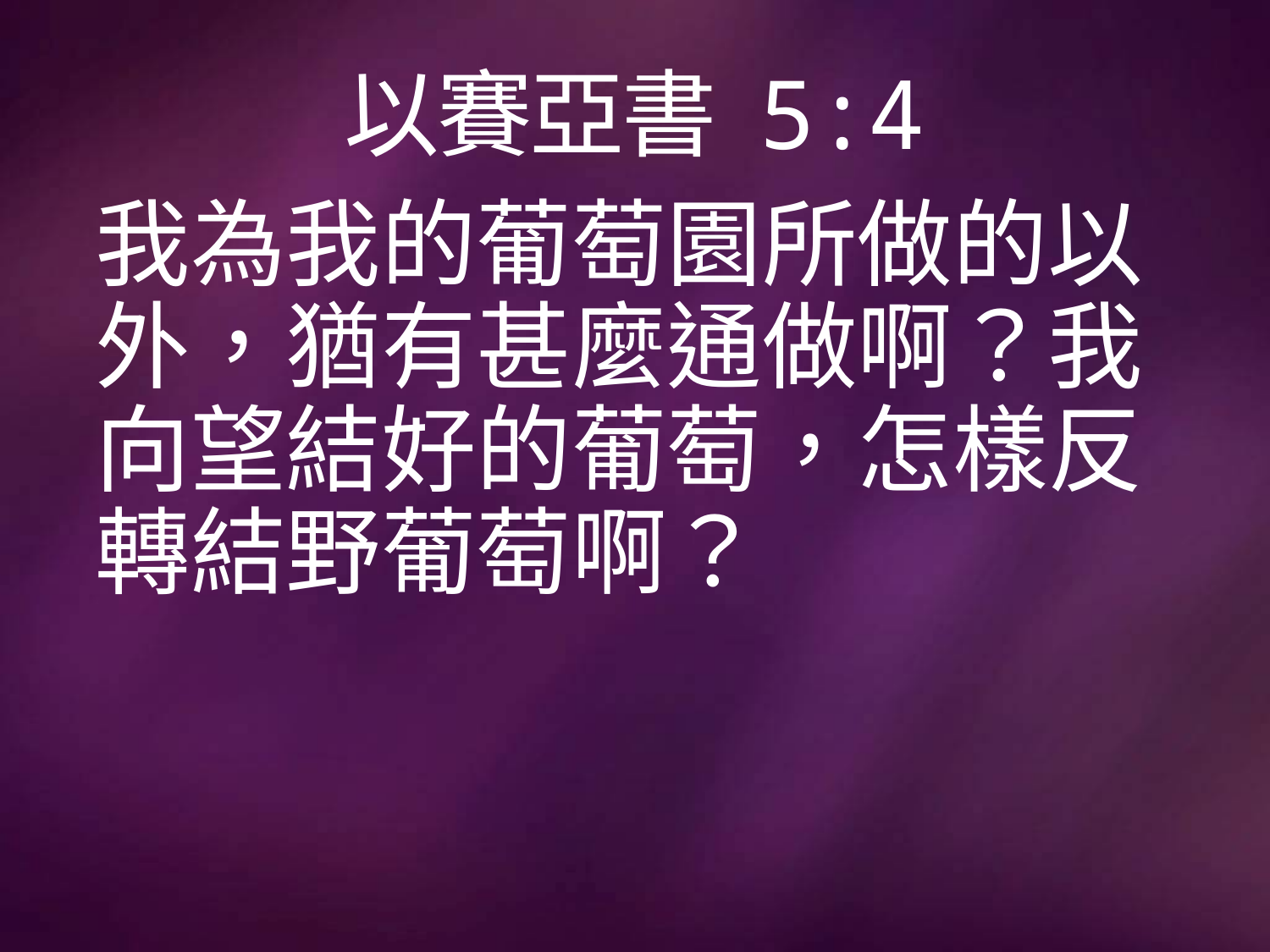

# 以賽亞書 5:4
我為我的葡萄園所做的以外，猶有甚麼通做啊？我向望結好的葡萄，怎樣反轉結野葡萄啊？